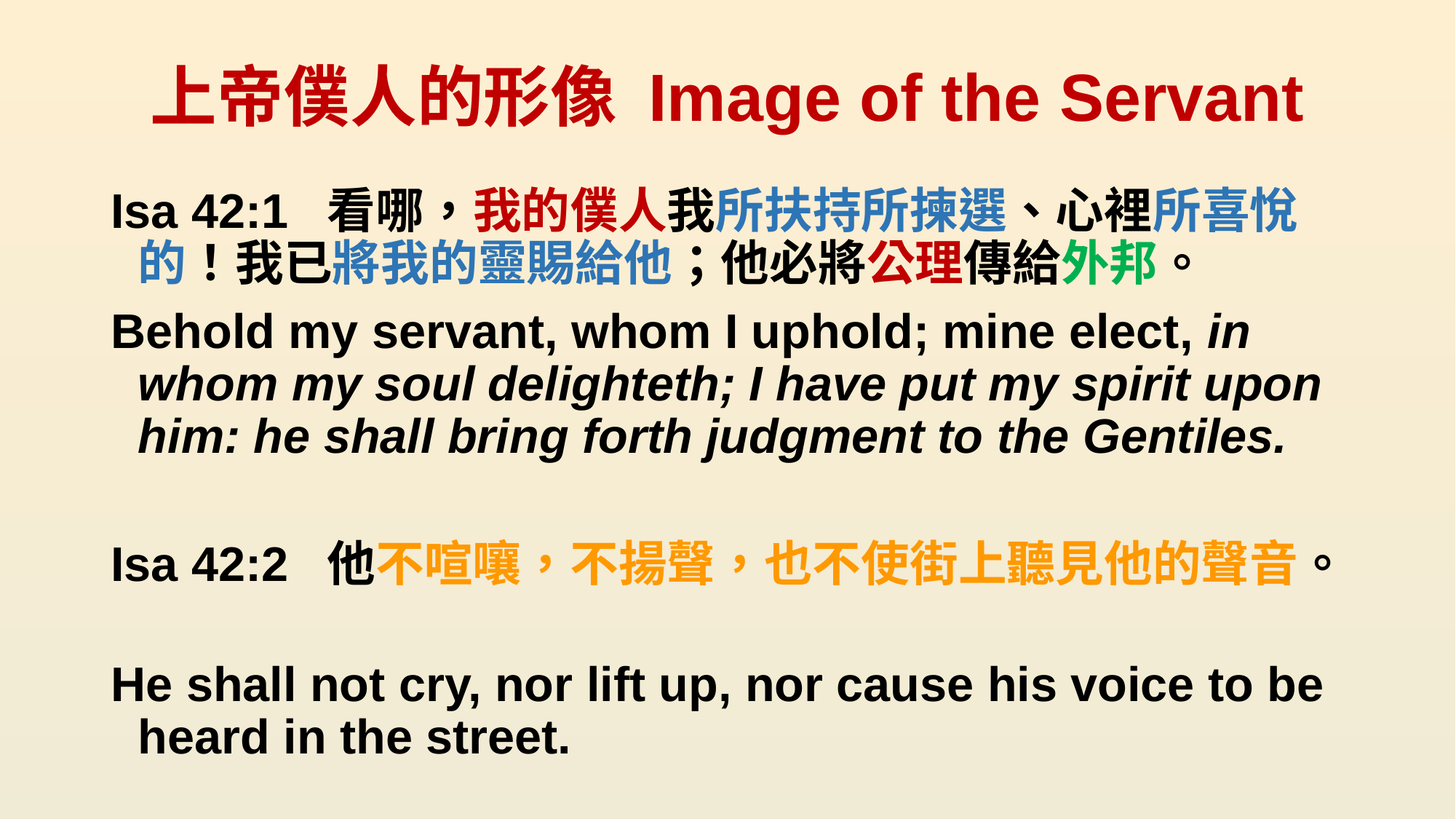

# 上帝僕人的形像 Image of the Servant
Isa 42:1  看哪，我的僕人我所扶持所揀選、心裡所喜悅的！我已將我的靈賜給他；他必將公理傳給外邦。
Behold my servant, whom I uphold; mine elect, in whom my soul delighteth; I have put my spirit upon him: he shall bring forth judgment to the Gentiles.

Isa 42:2  他不喧嚷，不揚聲，也不使街上聽見他的聲音。
He shall not cry, nor lift up, nor cause his voice to be heard in the street.